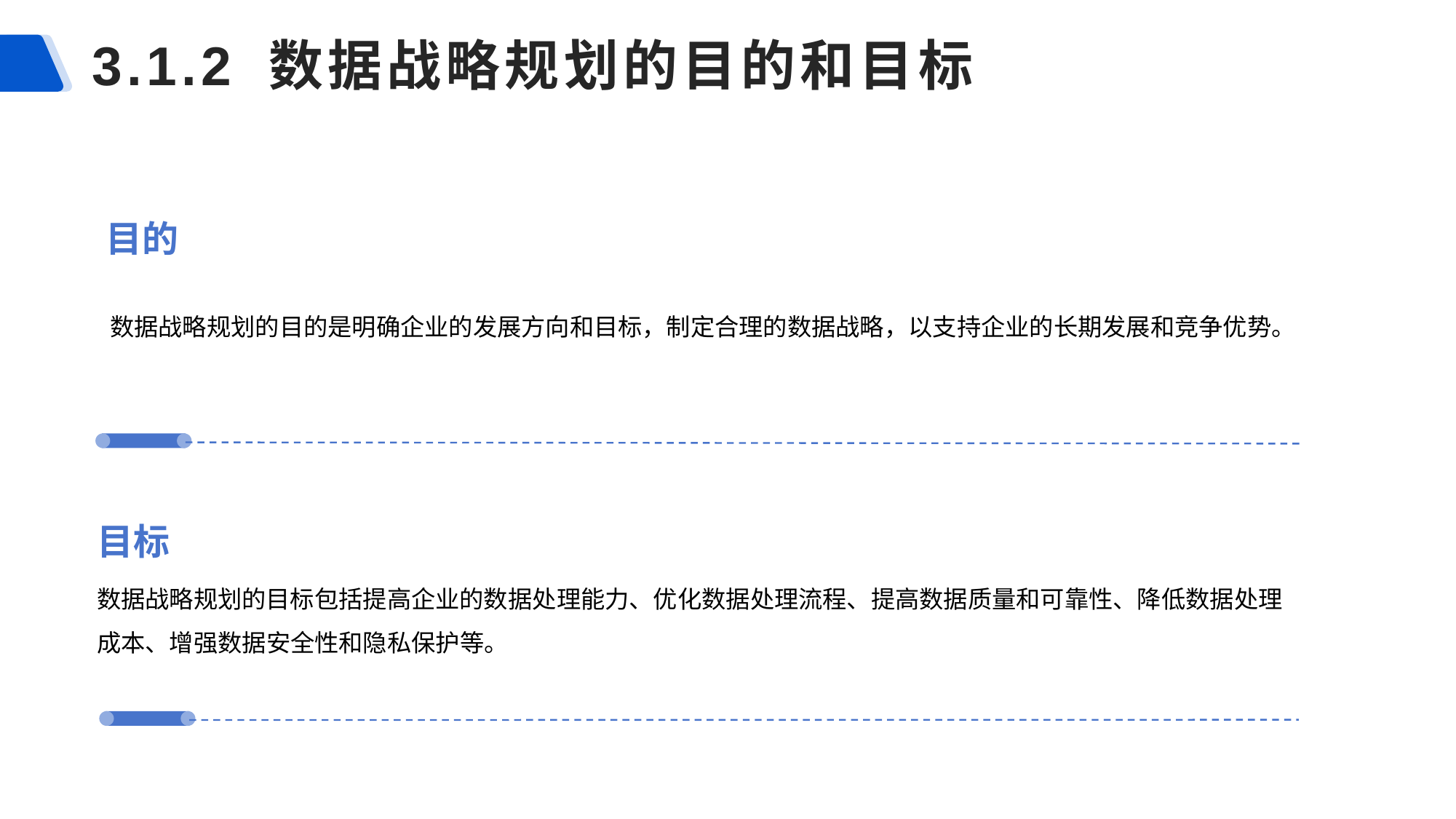

# 3.1.2 数据战略规划的目的和目标
目的
数据战略规划的目的是明确企业的发展方向和目标，制定合理的数据战略，以支持企业的长期发展和竞争优势。

目标
数据战略规划的目标包括提高企业的数据处理能力、优化数据处理流程、提高数据质量和可靠性、降低数据处理成本、增强数据安全性和隐私保护等。